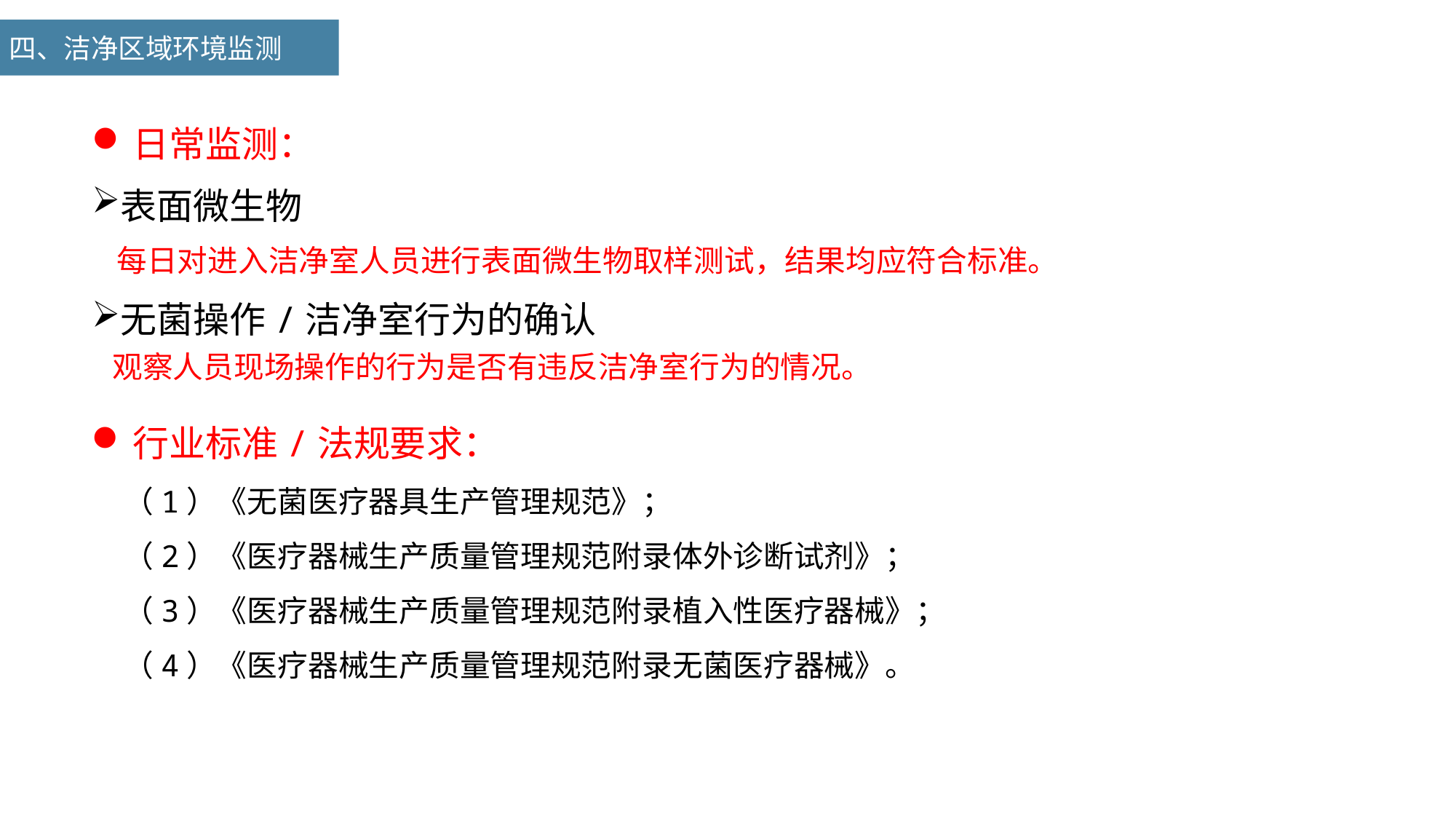

四、洁净区域环境监测
日常监测：
表面微生物
  每日对进入洁净室人员进行表面微生物取样测试，结果均应符合标准。
无菌操作/洁净室行为的确认
  观察人员现场操作的行为是否有违反洁净室行为的情况。
行业标准/法规要求：
（1）《无菌医疗器具生产管理规范》；
（2）《医疗器械生产质量管理规范附录体外诊断试剂》；
（3）《医疗器械生产质量管理规范附录植入性医疗器械》；
（4）《医疗器械生产质量管理规范附录无菌医疗器械》。